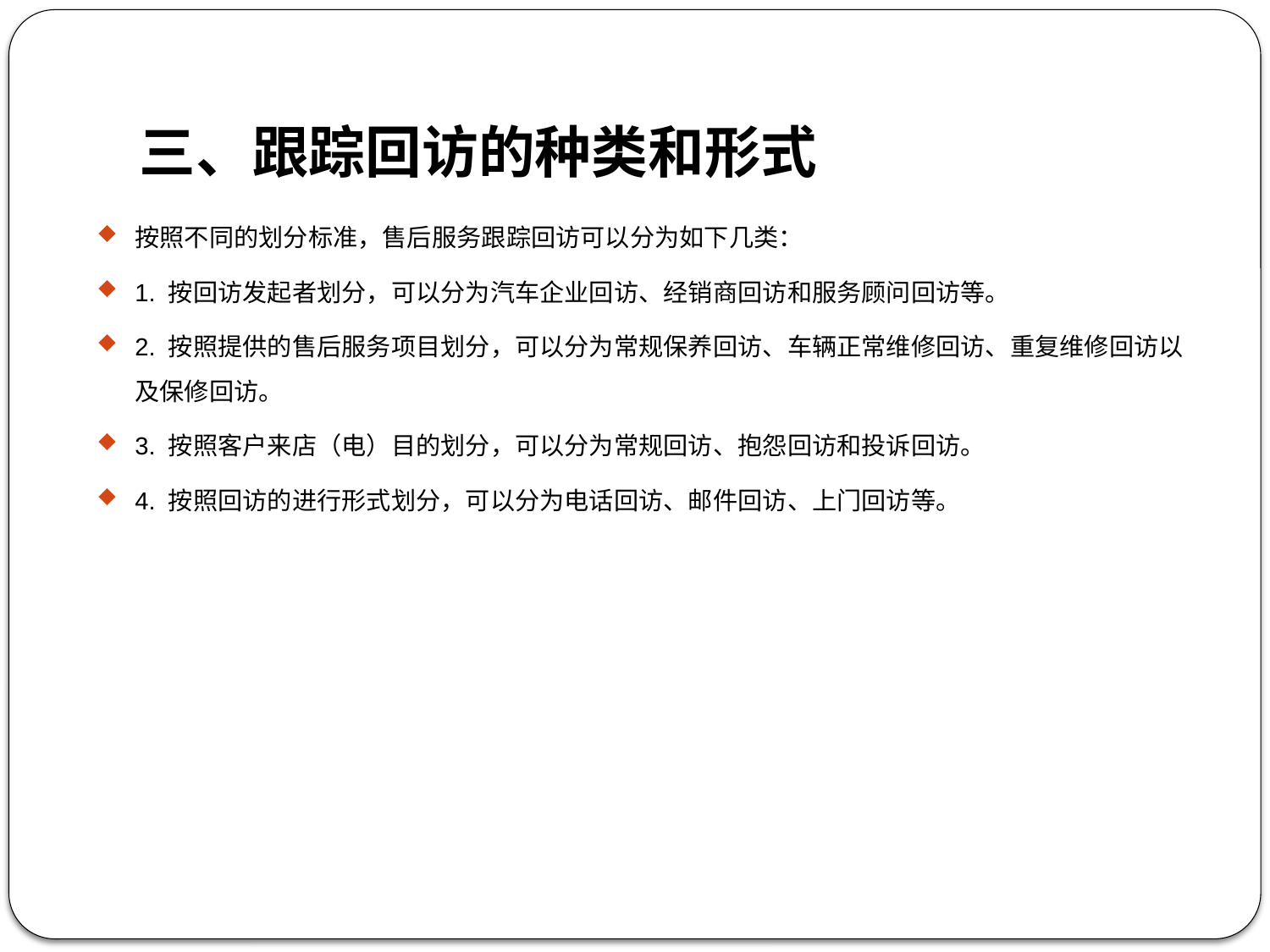

# 三、跟踪回访的种类和形式
按照不同的划分标准，售后服务跟踪回访可以分为如下几类：
1. 按回访发起者划分，可以分为汽车企业回访、经销商回访和服务顾问回访等。
2. 按照提供的售后服务项目划分，可以分为常规保养回访、车辆正常维修回访、重复维修回访以及保修回访。
3. 按照客户来店（电）目的划分，可以分为常规回访、抱怨回访和投诉回访。
4. 按照回访的进行形式划分，可以分为电话回访、邮件回访、上门回访等。